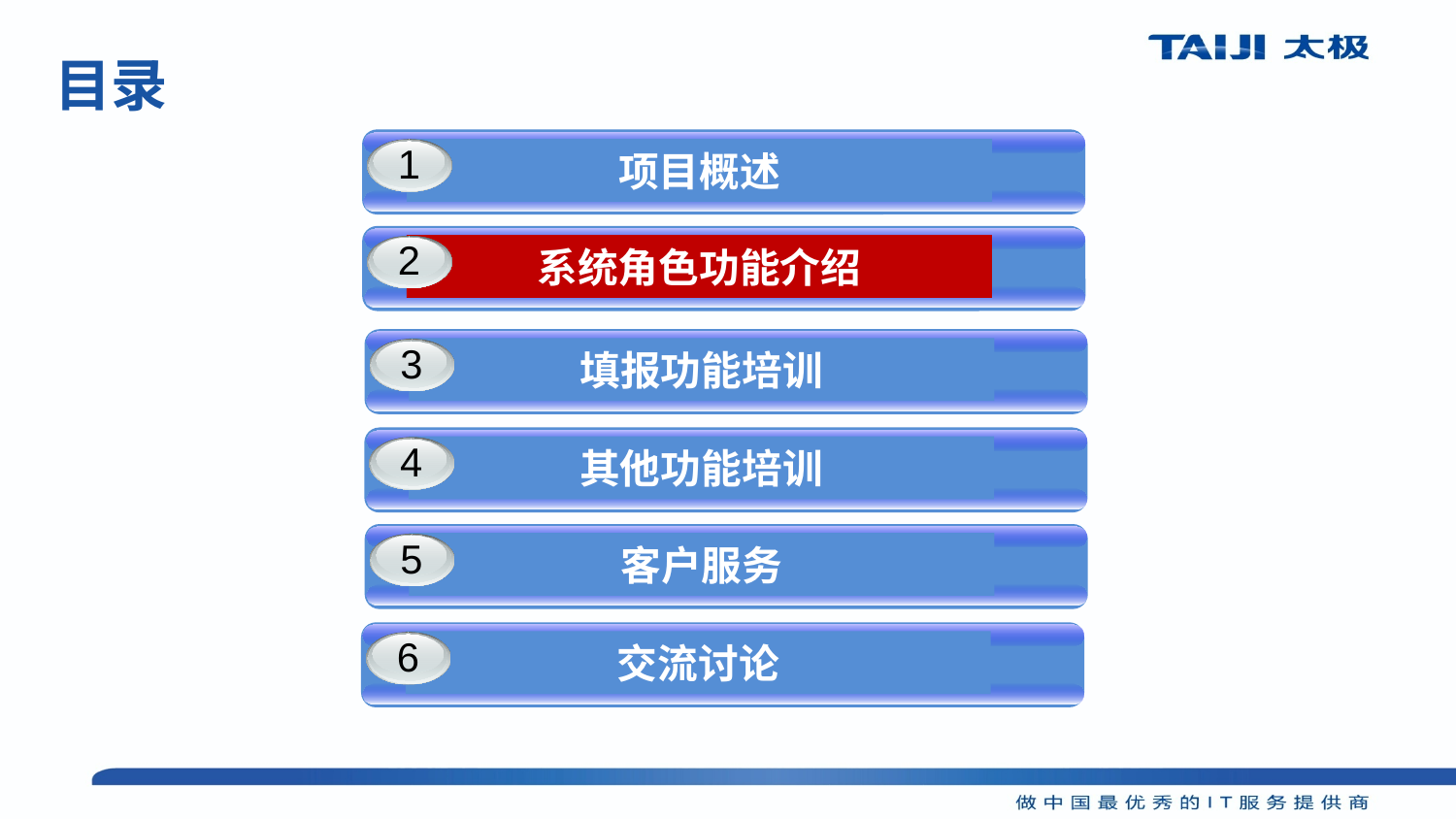

目录

1

项目概述

2

系统角色功能介绍

3

填报功能培训

4

其他功能培训

5

客户服务

6

交流讨论